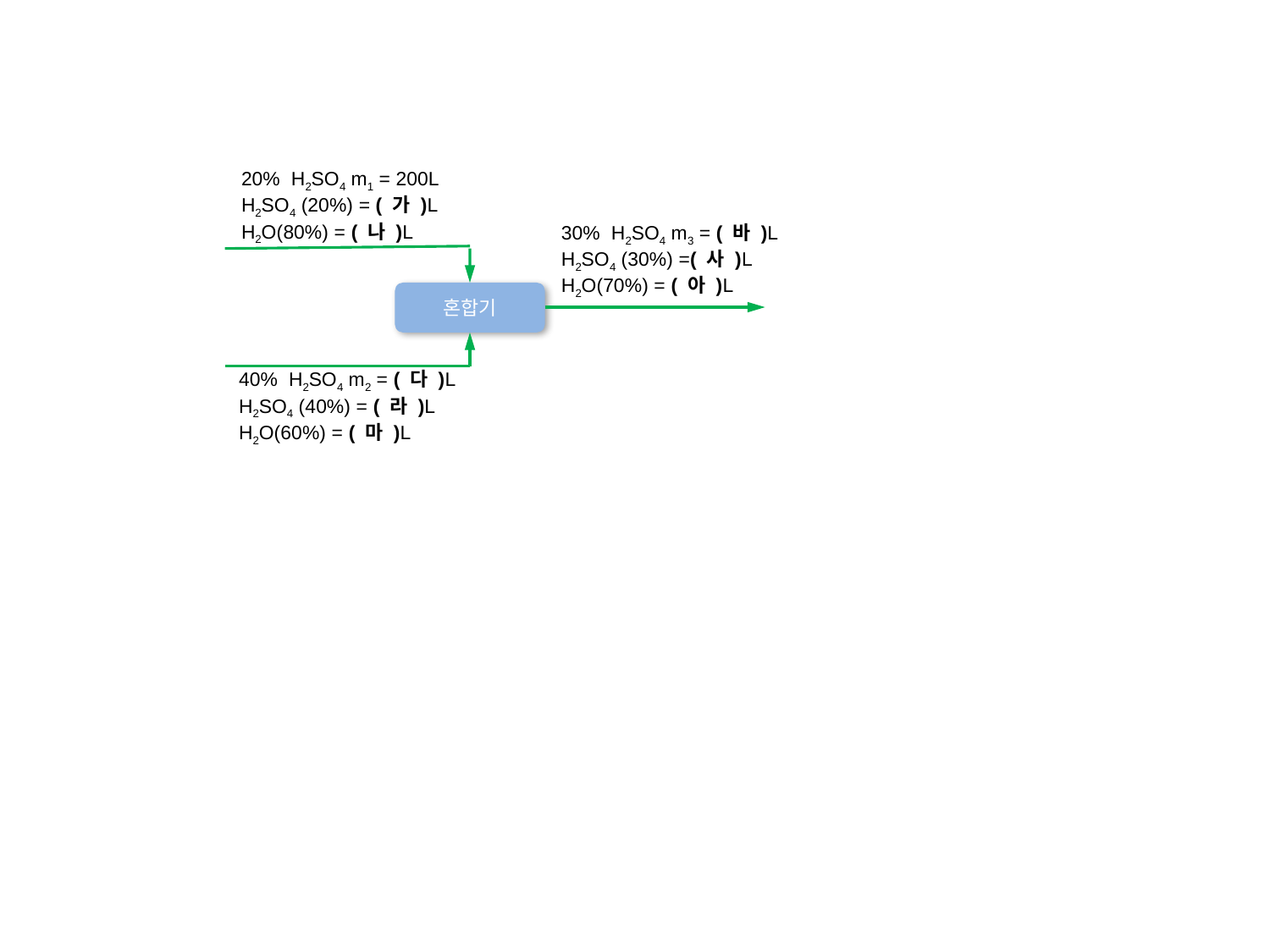

20%  H2SO4 m1 = 200L
H2SO4 (20%) = ( 가 )L
H2O(80%) = ( 나 )L
30%  H2SO4 m3 = ( 바 )L
H2SO4 (30%) =( 사 )L
H2O(70%) = ( 아 )L
혼합기
40%  H2SO4 m2 = ( 다 )L
H2SO4 (40%) = ( 라 )L
H2O(60%) = ( 마 )L